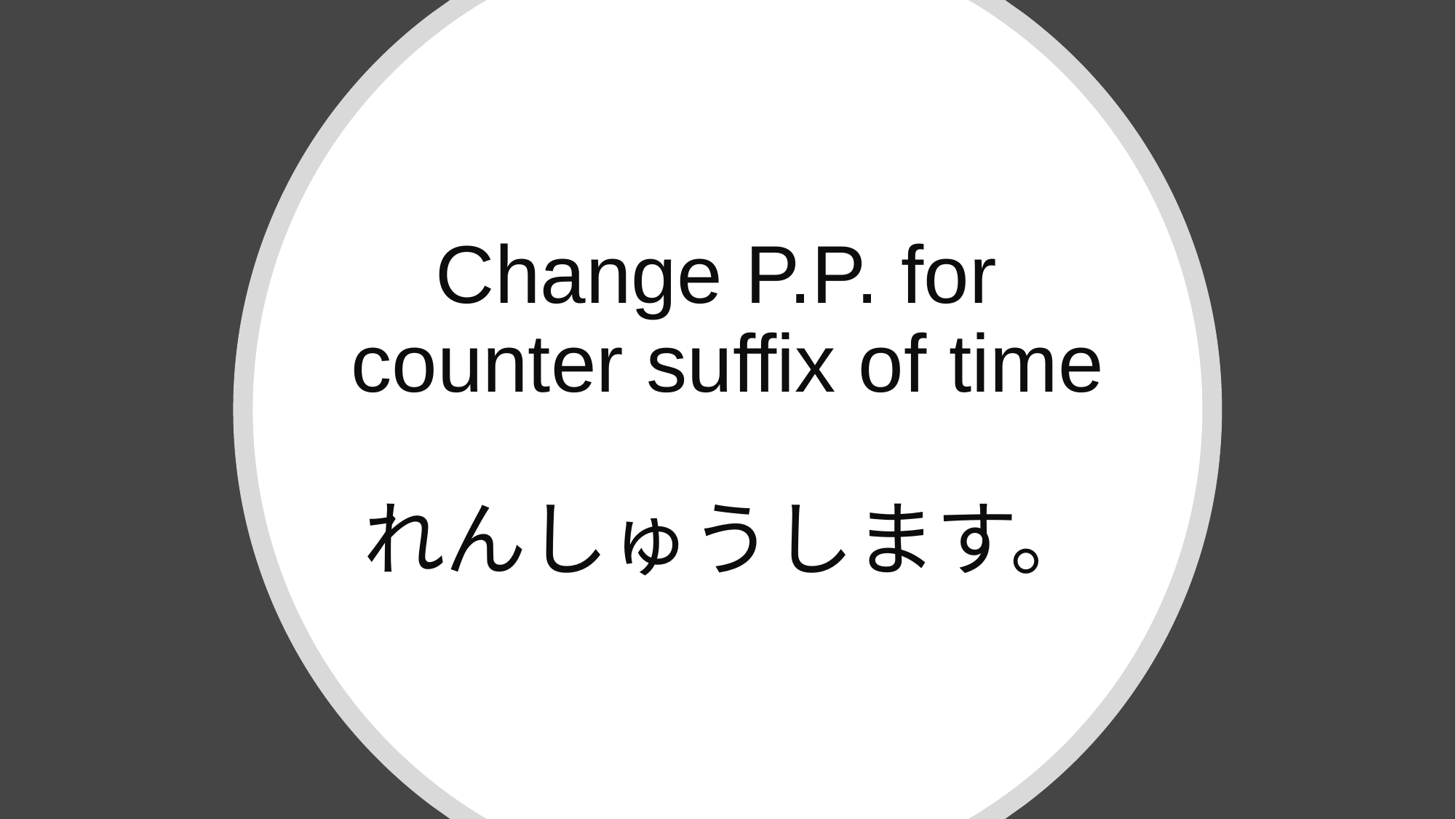

# Change P.P. for counter suffix of time れんしゅうします。